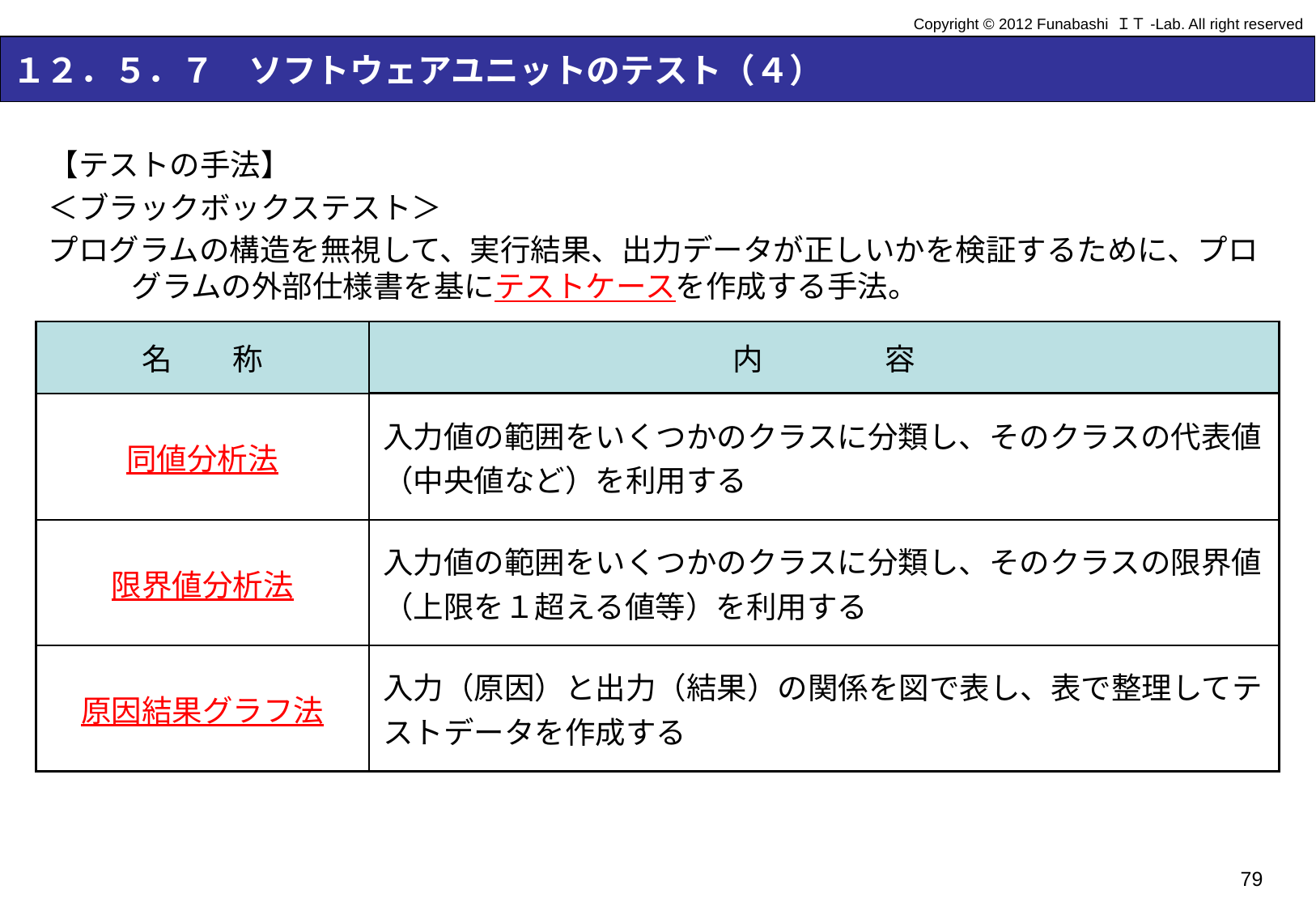

Copyright © 2012 Funabashi ＩＴ-Lab. All right reserved
# １２．５．７　ソフトウェアユニットのテスト（４）
【テストの手法】
＜ブラックボックステスト＞
プログラムの構造を無視して、実行結果、出力データが正しいかを検証するために、プログラムの外部仕様書を基にテストケースを作成する手法。
| 名　　称 | 内　　　　容 |
| --- | --- |
| 同値分析法 | 入力値の範囲をいくつかのクラスに分類し、そのクラスの代表値（中央値など）を利用する |
| 限界値分析法 | 入力値の範囲をいくつかのクラスに分類し、そのクラスの限界値（上限を１超える値等）を利用する |
| 原因結果グラフ法 | 入力（原因）と出力（結果）の関係を図で表し、表で整理してテストデータを作成する |
79